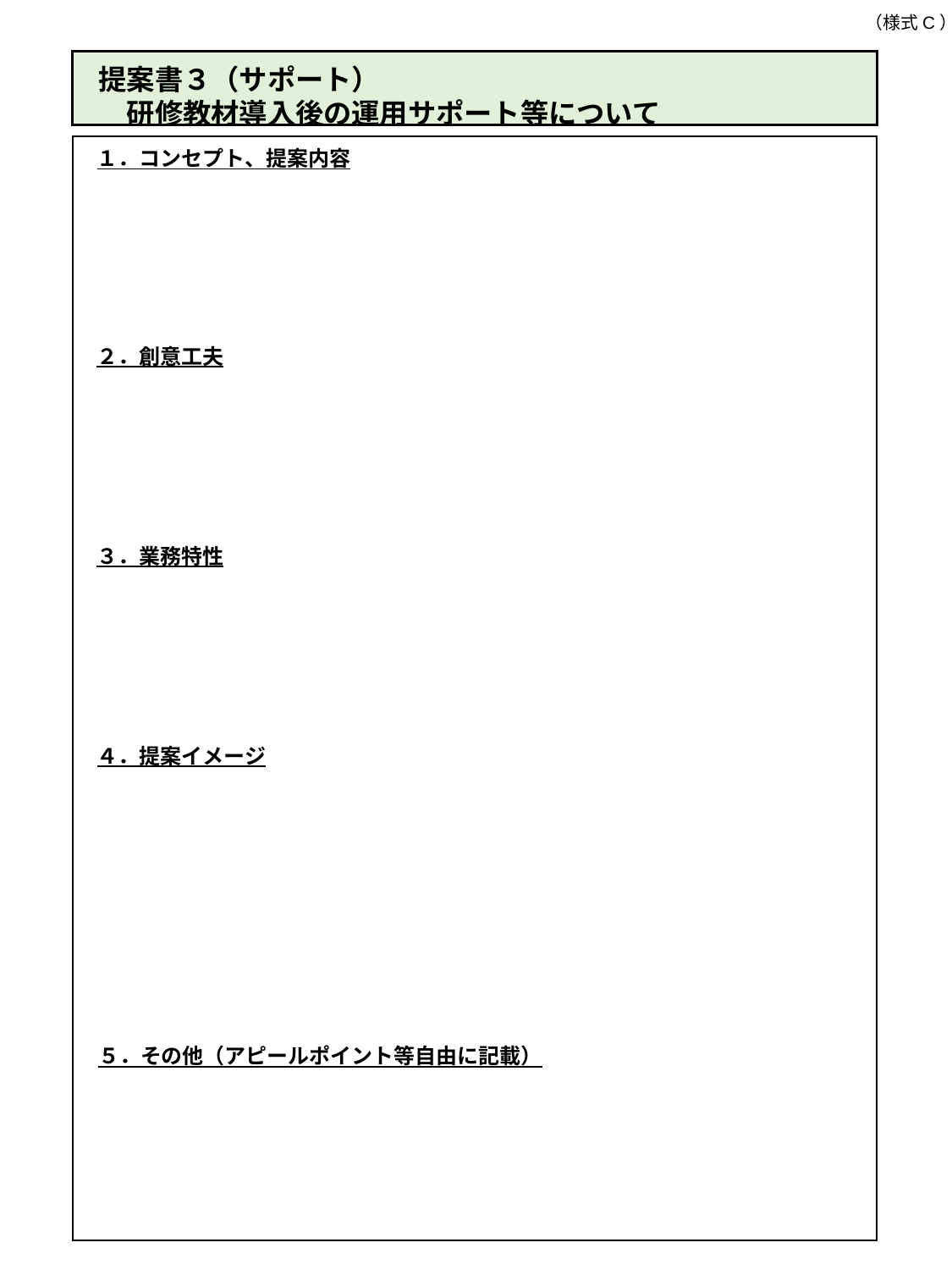

（様式C）

提案書３（サポート）
　研修教材導入後の運用サポート等について

１．コンセプト、提案内容
２．創意工夫
３．業務特性
４．提案イメージ
５．その他（アピールポイント等自由に記載）